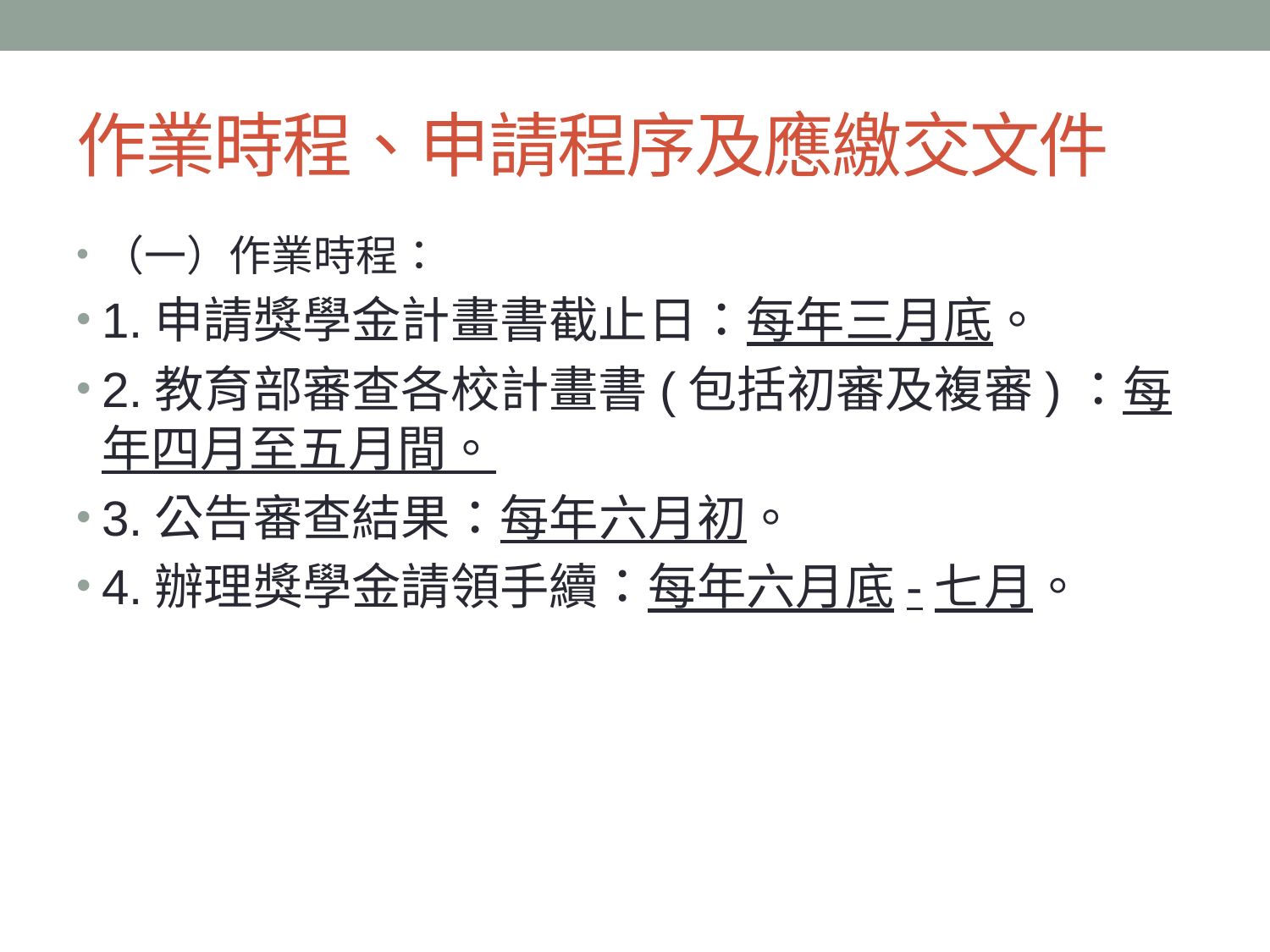

# 作業時程、申請程序及應繳交文件
（一）作業時程：
1.申請獎學金計畫書截止日：每年三月底。
2.教育部審查各校計畫書(包括初審及複審)：每年四月至五月間。
3.公告審查結果：每年六月初。
4.辦理獎學金請領手續：每年六月底-七月。